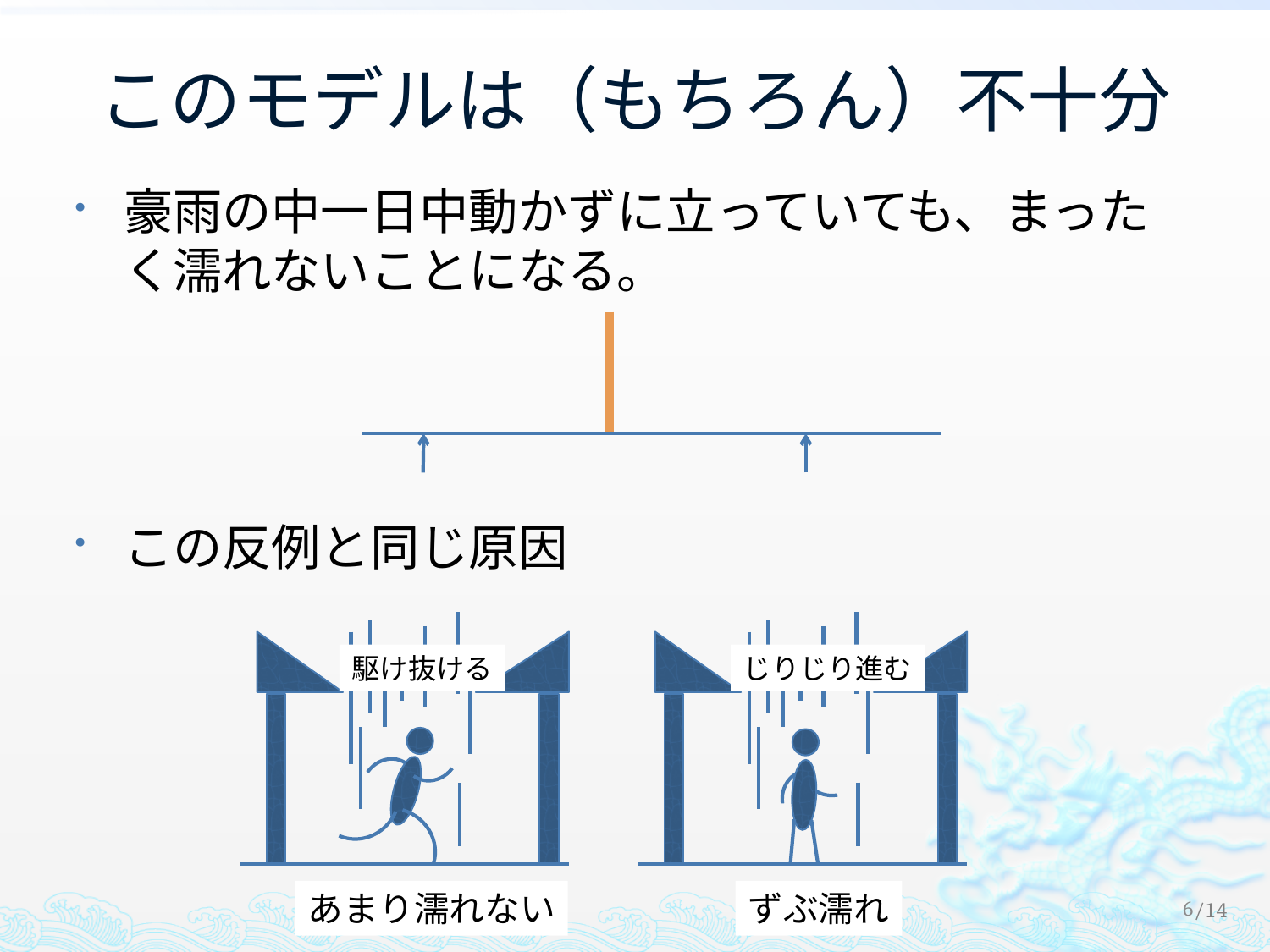

# このモデルは（もちろん）不十分
豪雨の中一日中動かずに立っていても、まったく濡れないことになる。

この反例と同じ原因

駆け抜ける
じりじり進む

あまり濡れない
ずぶ濡れ
6